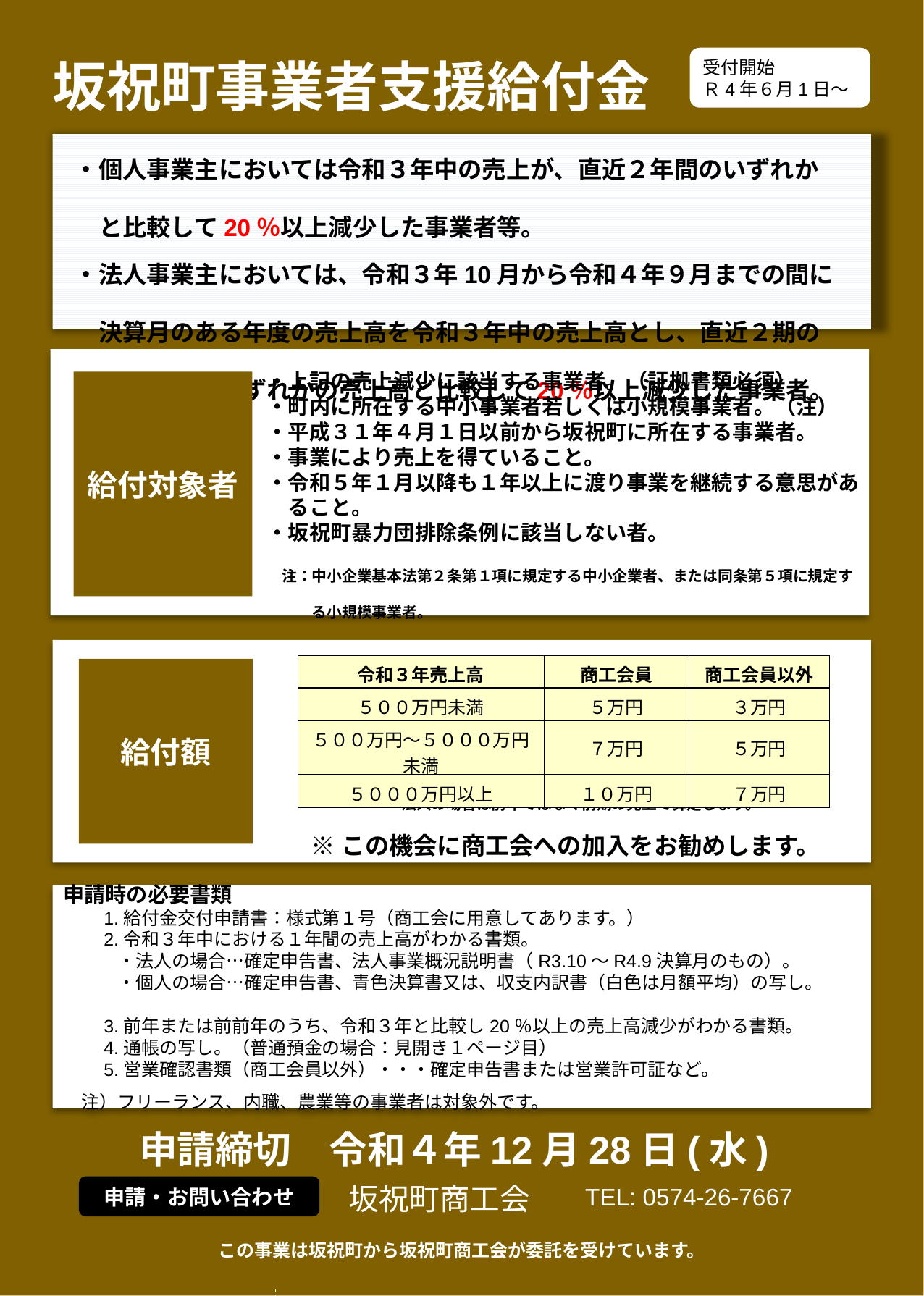

坂祝町事業者支援給付金

受付開始
Ｒ4年６月1日～

・個人事業主においては令和３年中の売上が、直近２年間のいずれか
　と比較して20％以上減少した事業者等。

・法人事業主においては、令和３年10月から令和４年９月までの間に
　決算月のある年度の売上高を令和３年中の売上高とし、直近２期の
　決算年度のいずれかの売上高と比較して20％以上減少した事業者。

・上記の売上減少に該当する事業者。（証拠書類必須）
・町内に所在する中小事業者若しくは小規模事業者。（注）
・平成３１年４月１日以前から坂祝町に所在する事業者。
・事業により売上を得ていること。
・令和５年１月以降も１年以上に渡り事業を継続する意思があ
　ること。
・坂祝町暴力団排除条例に該当しない者。

　注：中小企業基本法第２条第１項に規定する中小企業者、または同条第５項に規定す
　　　る小規模事業者。

給付対象者

| 令和３年売上高 | 商工会員 | 商工会員以外 |
| --- | --- | --- |
| ５００万円未満 | ５万円 | ３万円 |
| ５００万円～５０００万円未満 | ７万円 | ５万円 |
| ５０００万円以上 | １０万円 | ７万円 |
給付額

　　　　　・法人の場合は前年ではなく前期の売上で算定します。

※この機会に商工会への加入をお勧めします。
申請時の必要書類
　　1.給付金交付申請書：様式第１号（商工会に用意してあります。）
　　2.令和３年中における１年間の売上高がわかる書類。
　　　・法人の場合…確定申告書、法人事業概況説明書（R3.10～R4.9決算月のもの）。
　　　・個人の場合…確定申告書、青色決算書又は、収支内訳書（白色は月額平均）の写し。
　　3.前年または前前年のうち、令和３年と比較し20％以上の売上高減少がわかる書類。
　　4.通帳の写し。（普通預金の場合：見開き１ページ目）
　　5.営業確認書類（商工会員以外）・・・確定申告書または営業許可証など。
　注）フリーランス、内職、農業等の事業者は対象外です。
申請締切　令和４年12月28日(水)

坂祝町商工会
申請・お問い合わせ
TEL: 0574-26-7667
この事業は坂祝町から坂祝町商工会が委託を受けています。